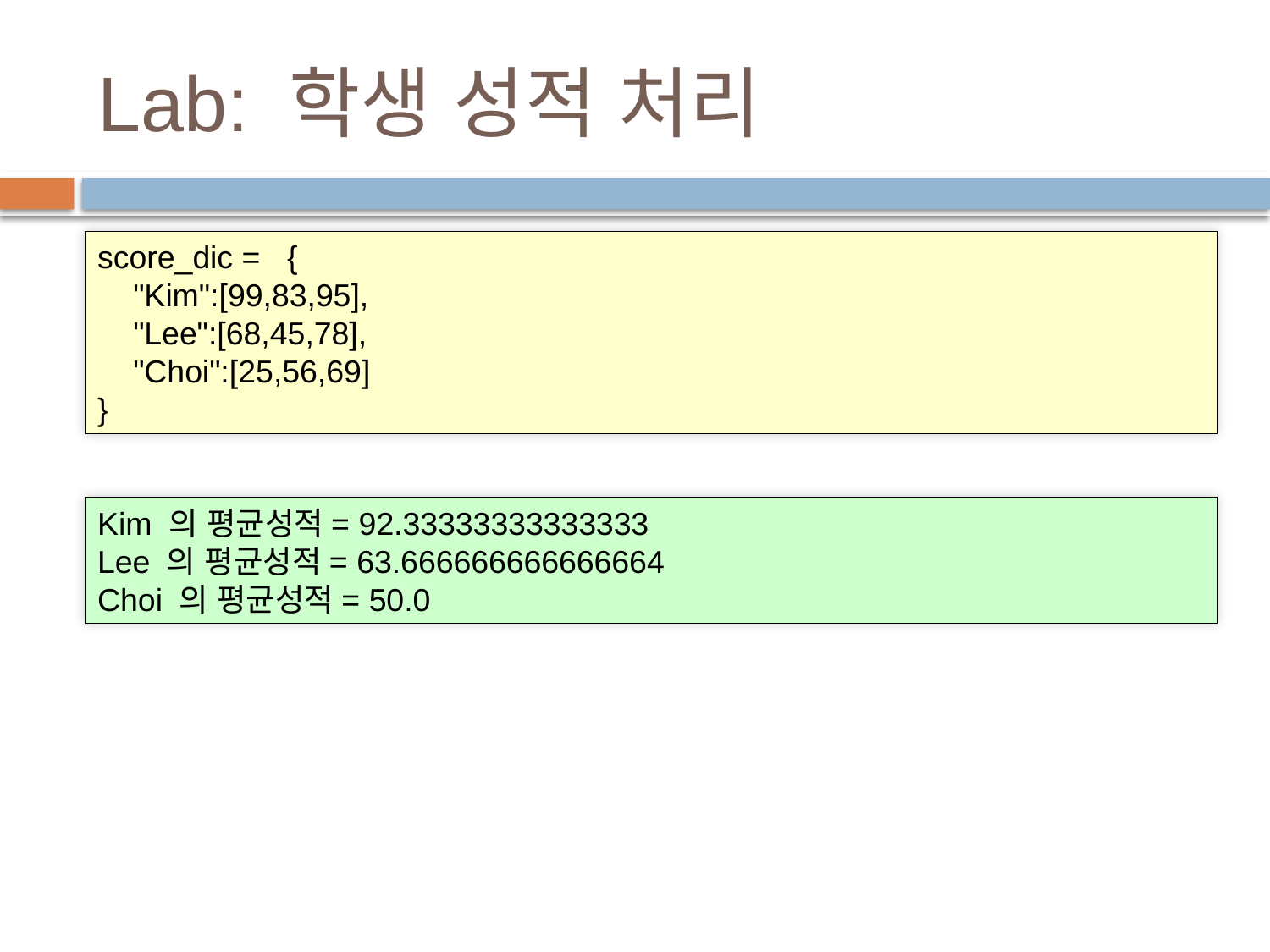

# Lab: 학생 성적 처리
score_dic =   {
    "Kim":[99,83,95],
    "Lee":[68,45,78],
    "Choi":[25,56,69]
}
Kim 의 평균성적= 92.33333333333333
Lee 의 평균성적= 63.666666666666664
Choi 의 평균성적= 50.0